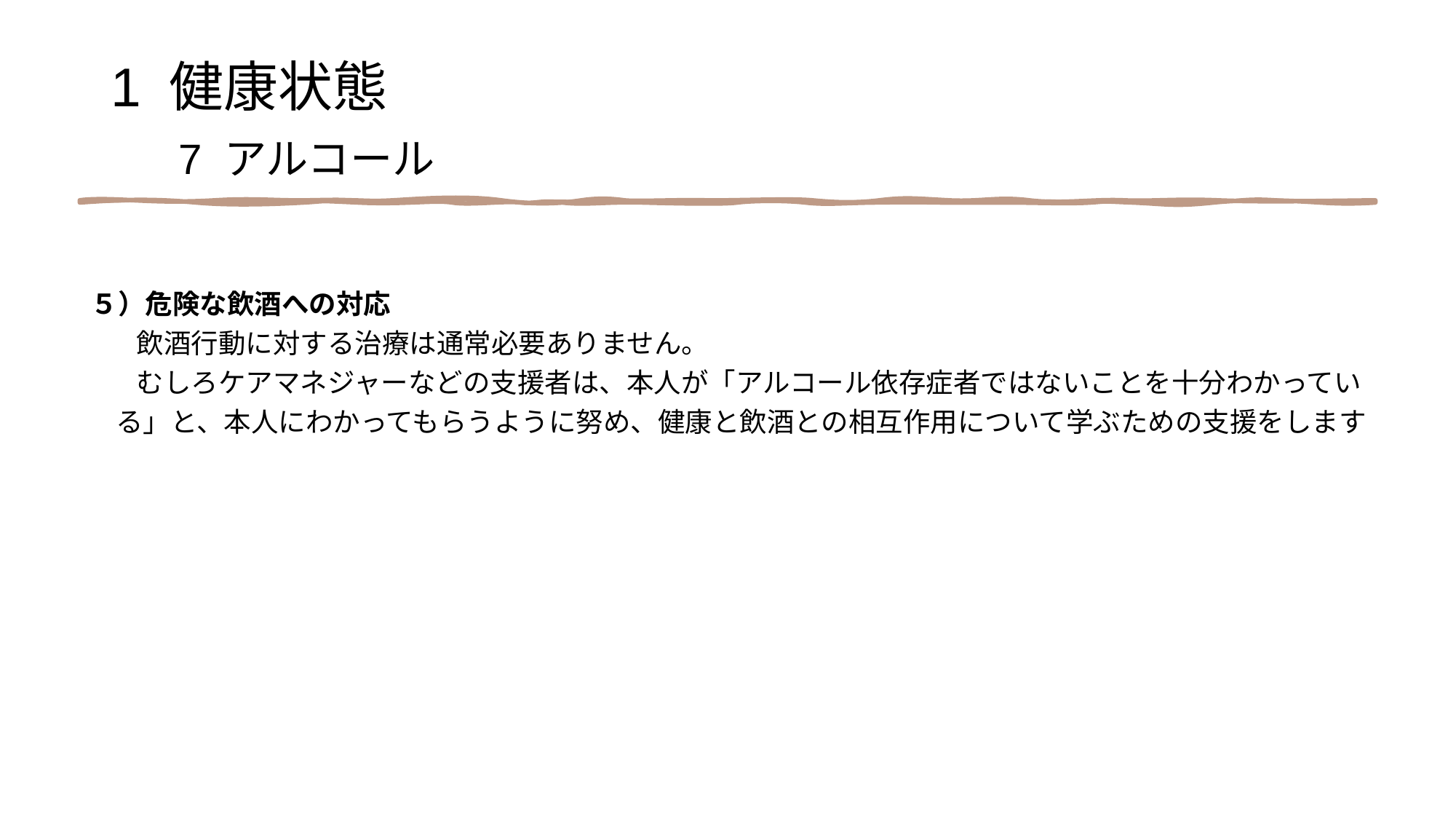

1 健康状態
　7 アルコール

５）危険な飲酒への対応
　   飲酒行動に対する治療は通常必要ありません。
　   むしろケアマネジャーなどの支援者は、本人が「アルコール依存症者ではないことを十分わかってい
   る」と、本人にわかってもらうように努め、健康と飲酒との相互作用について学ぶための支援をします